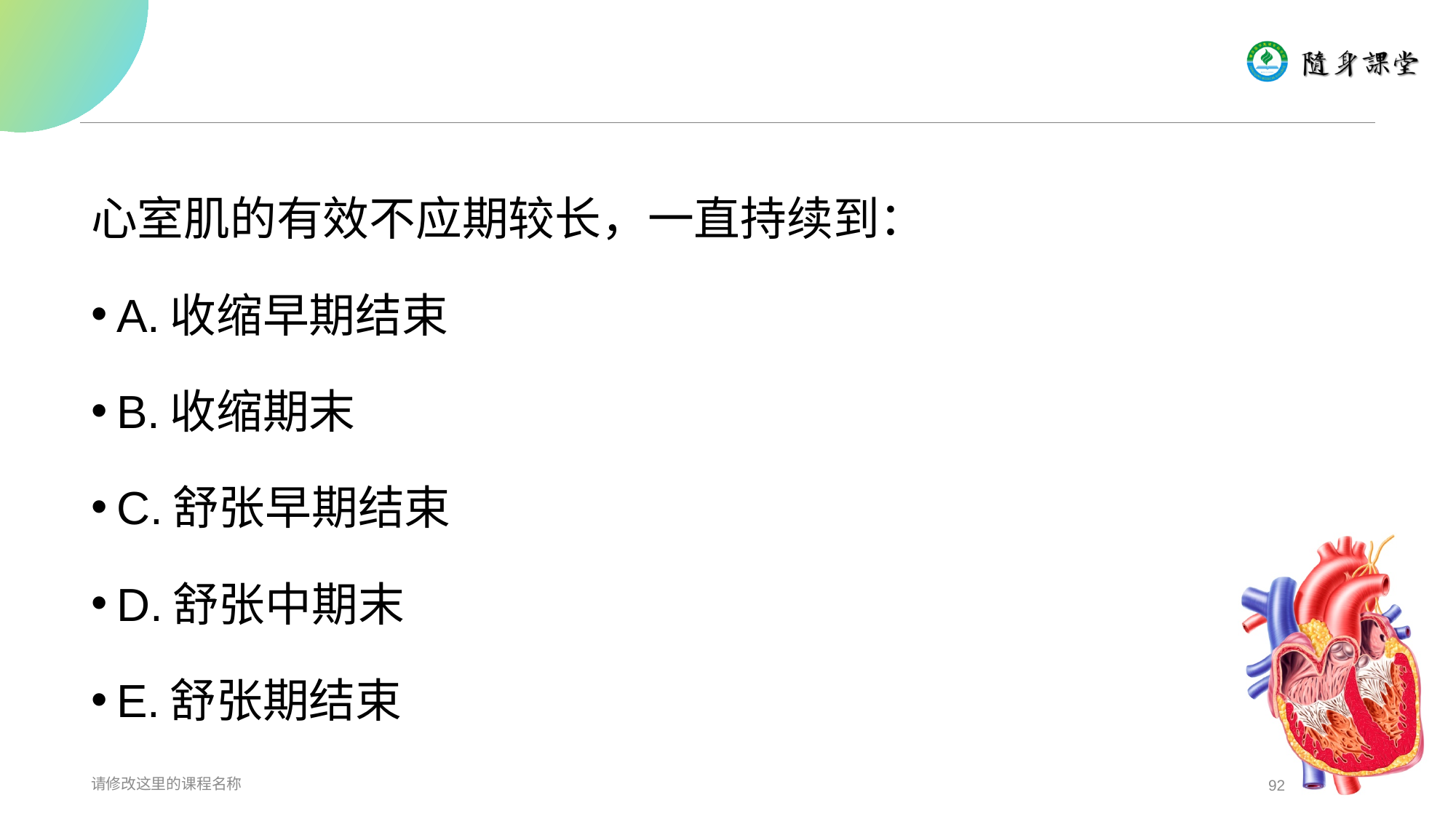

#
心室肌的有效不应期较长，一直持续到：
A.收缩早期结束
B.收缩期末
C.舒张早期结束
D.舒张中期末
E.舒张期结束
请修改这里的课程名称
92